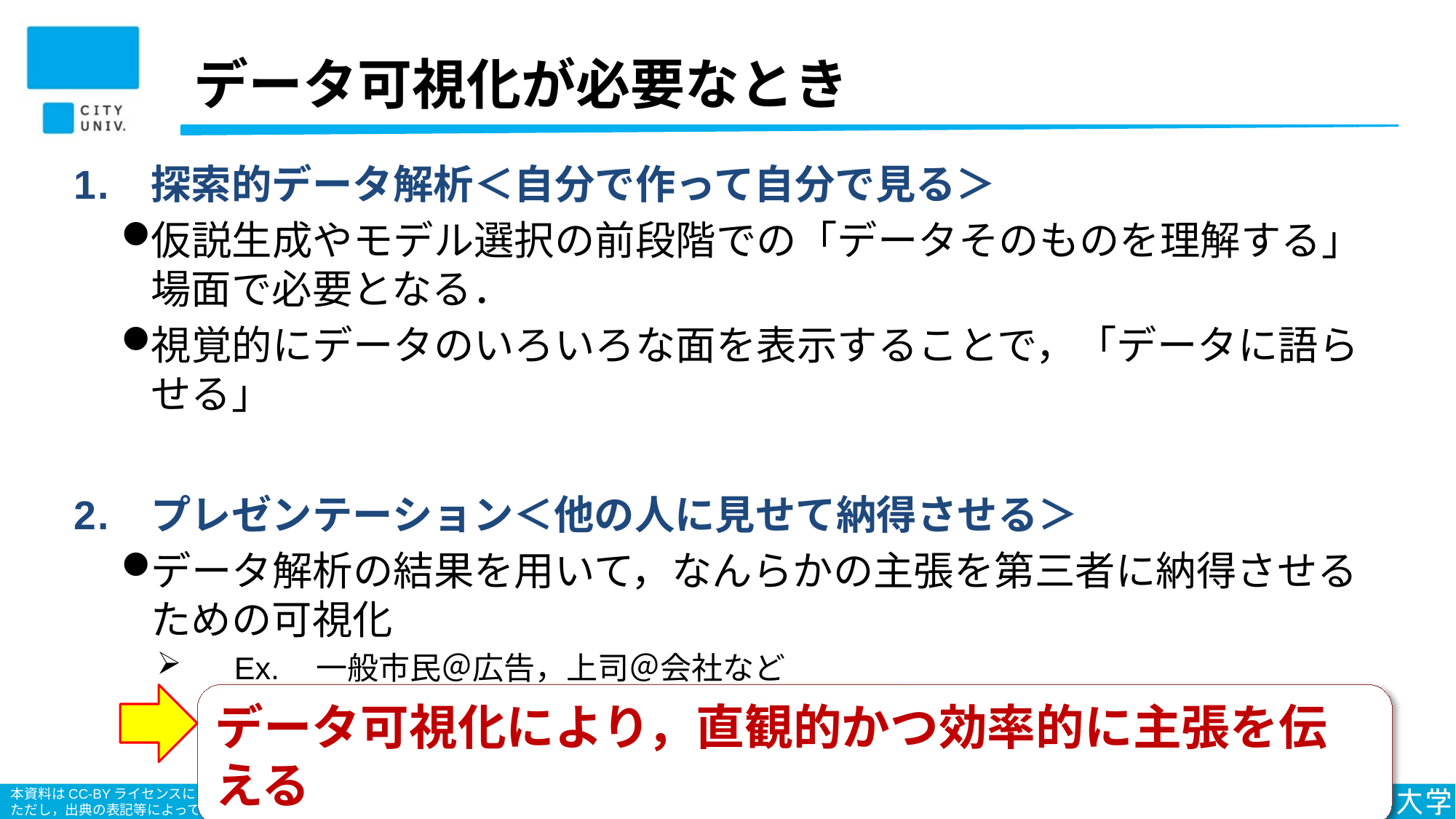

# データ可視化が必要なとき

探索的データ解析＜自分で作って自分で見る＞
仮説生成やモデル選択の前段階での「データそのものを理解する」場面で必要となる．
視覚的にデータのいろいろな面を表示することで，「データに語らせる」

プレゼンテーション＜他の人に見せて納得させる＞
データ解析の結果を用いて，なんらかの主張を第三者に納得させるための可視化
Ex.　一般市民＠広告，上司＠会社など

データ可視化により，直観的かつ効率的に主張を伝える